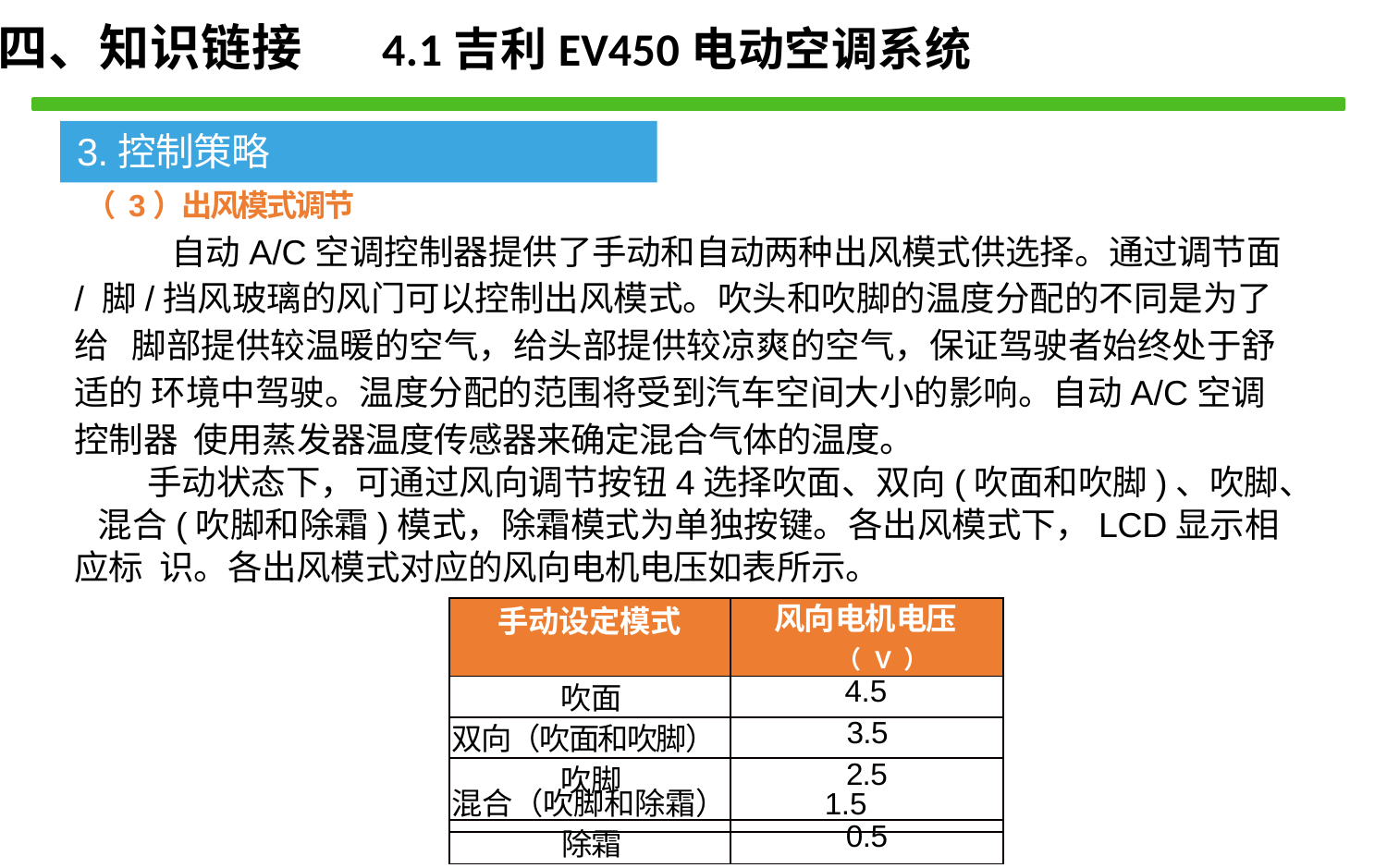

四、知识链接     4.1吉利EV450电动空调系统

3.控制策略

（ 3）出风模式调节
自动A/C空调控制器提供了手动和自动两种出风模式供选择。通过调节面/ 脚/挡风玻璃的风门可以控制出风模式。吹头和吹脚的温度分配的不同是为了给   脚部提供较温暖的空气，给头部提供较凉爽的空气，保证驾驶者始终处于舒适的 环境中驾驶。温度分配的范围将受到汽车空间大小的影响。自动A/C空调控制器  使用蒸发器温度传感器来确定混合气体的温度。
手动状态下，可通过风向调节按钮4选择吹面、双向(吹面和吹脚)、吹脚、   混合(吹脚和除霜)模式，除霜模式为单独按键。各出风模式下，LCD显示相应标  识。各出风模式对应的风向电机电压如表所示。
| 手动设定模式 | 风向电机电压 （ V ） |
| --- | --- |
| 吹面 | 4.5 |
| 双向（吹面和吹脚） | 3.5 |
| 吹脚 | 2.5 |

混合（吹脚和除霜）            1.5
| 除霜 | 0.5 |
| --- | --- |

25